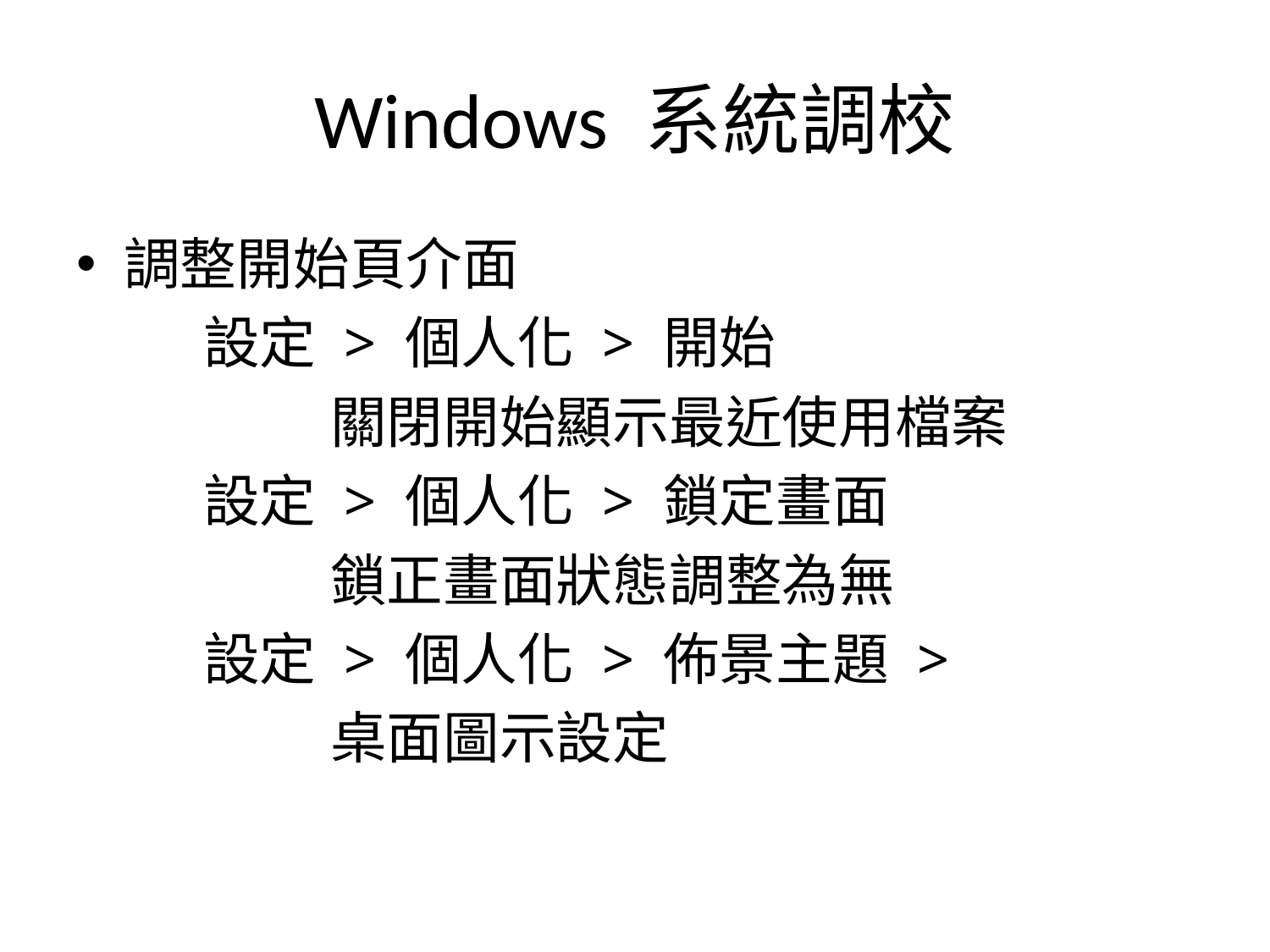

# Windows 系統調校
調整開始頁介面
	設定 > 個人化 > 開始
		關閉開始顯示最近使用檔案
	設定 > 個人化 > 鎖定畫面
		鎖正畫面狀態調整為無
	設定 > 個人化 > 佈景主題 >
		桌面圖示設定